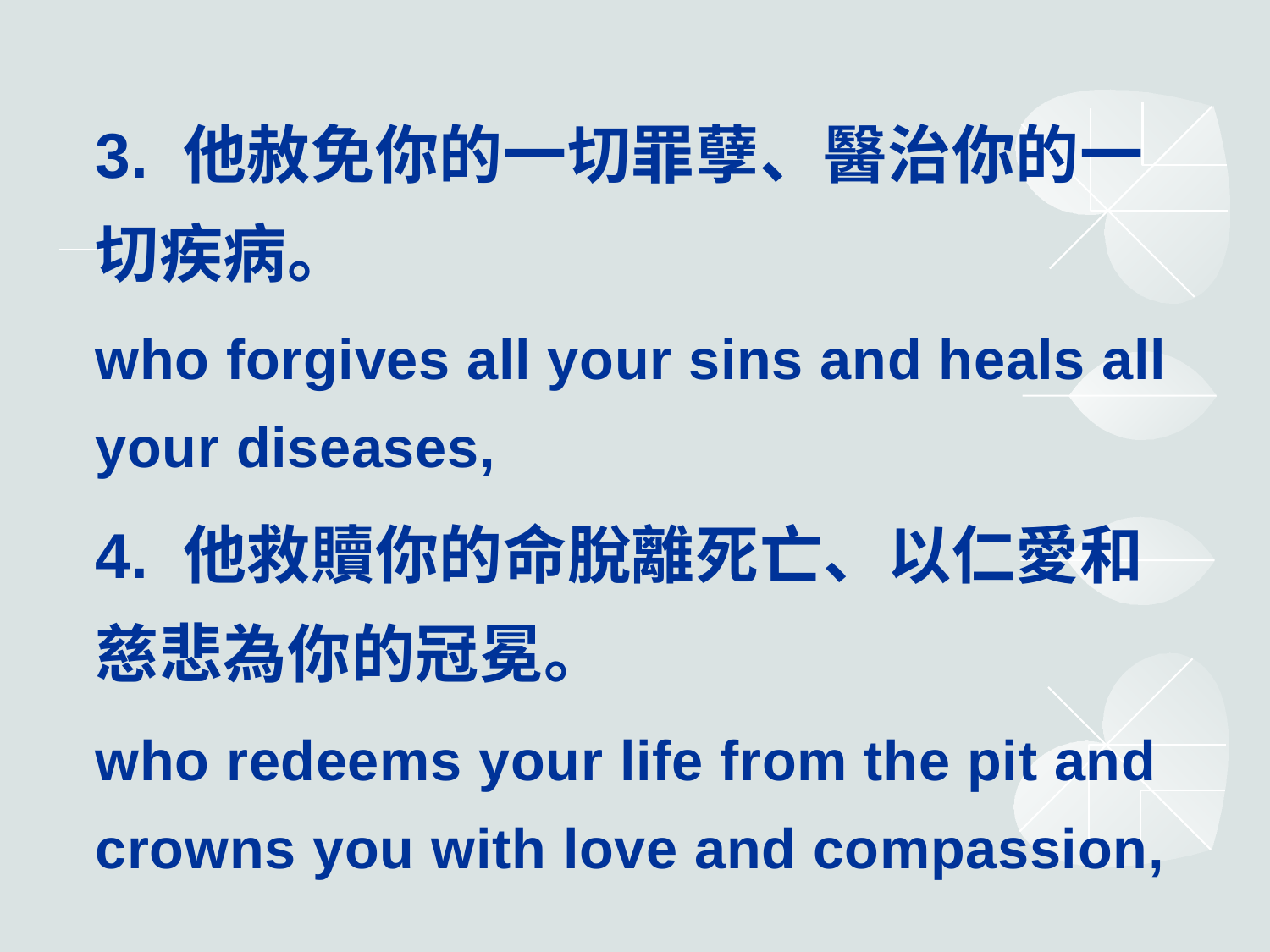

3. 他赦免你的一切罪孽、醫治你的一切疾病。
who forgives all your sins and heals all your diseases,
4. 他救贖你的命脫離死亡、以仁愛和慈悲為你的冠冕。
who redeems your life from the pit and crowns you with love and compassion,